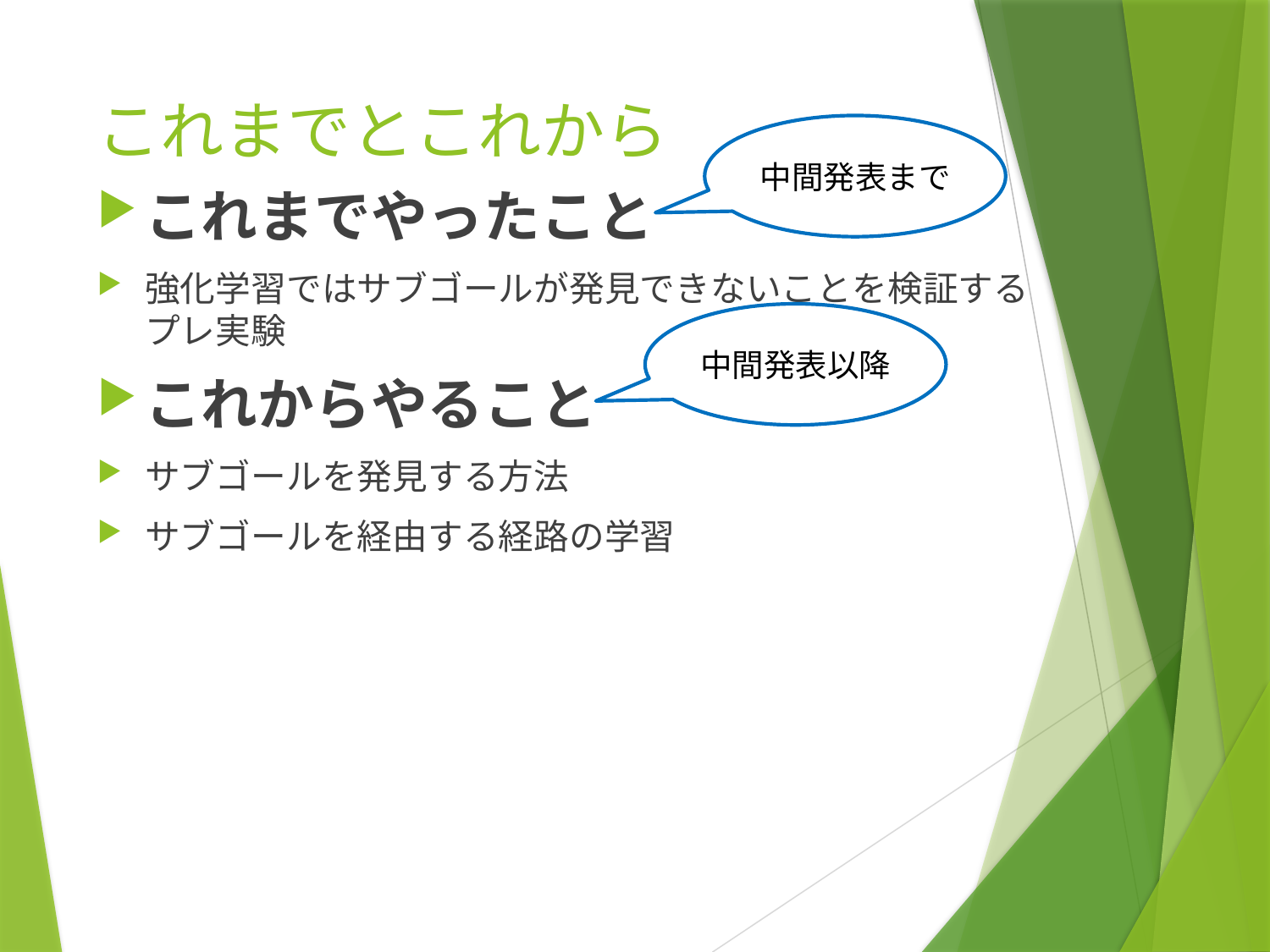

中間発表まで
# これまでとこれから
これまでやったこと
強化学習ではサブゴールが発見できないことを検証するプレ実験
これからやること
サブゴールを発見する方法
サブゴールを経由する経路の学習
中間発表以降